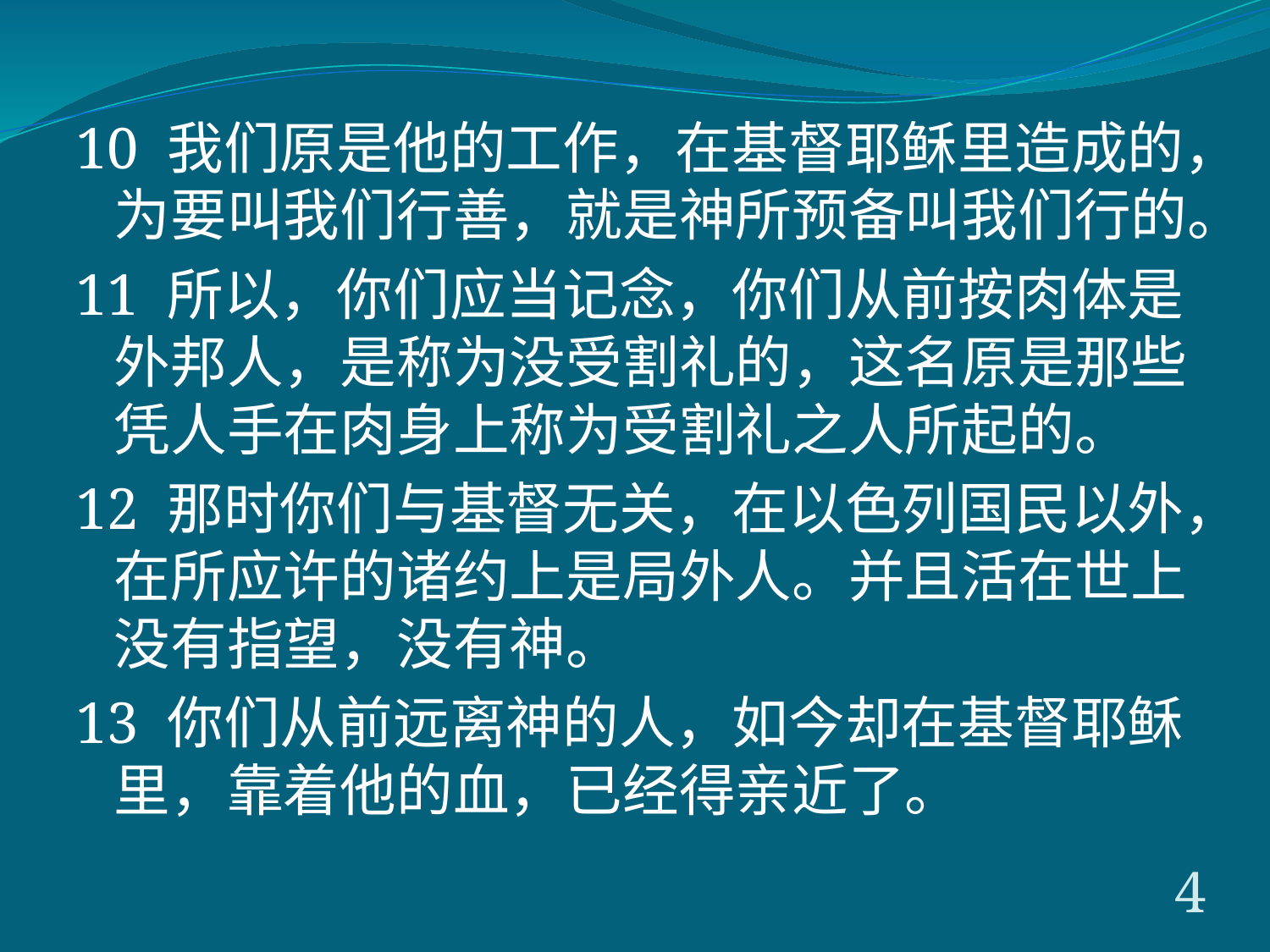

10 我们原是他的工作，在基督耶稣里造成的，为要叫我们行善，就是神所预备叫我们行的。
11 所以，你们应当记念，你们从前按肉体是外邦人，是称为没受割礼的，这名原是那些凭人手在肉身上称为受割礼之人所起的。
12 那时你们与基督无关，在以色列国民以外，在所应许的诸约上是局外人。并且活在世上没有指望，没有神。
13 你们从前远离神的人，如今却在基督耶稣里，靠着他的血，已经得亲近了。

4